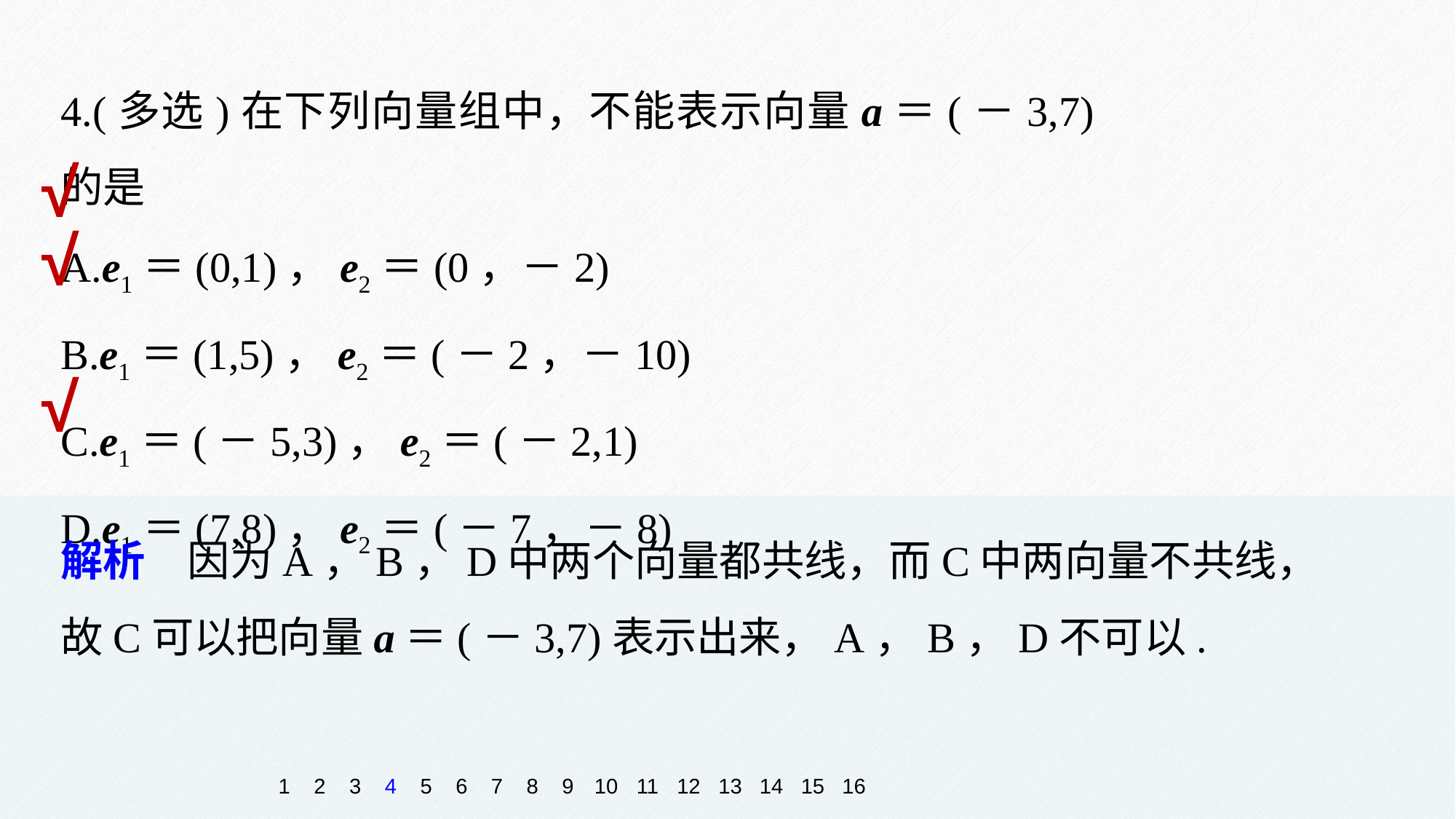

4.(多选)在下列向量组中，不能表示向量a＝(－3,7)的是
A.e1＝(0,1)，e2＝(0，－2)
B.e1＝(1,5)，e2＝(－2，－10)
C.e1＝(－5,3)，e2＝(－2,1)
D.e1＝(7,8)，e2＝(－7，－8)
√
√
√
解析　因为A，B，D中两个向量都共线，而C中两向量不共线，
故C可以把向量a＝(－3,7)表示出来，A，B，D不可以.
1
2
3
4
5
6
7
8
9
10
11
12
13
14
15
16